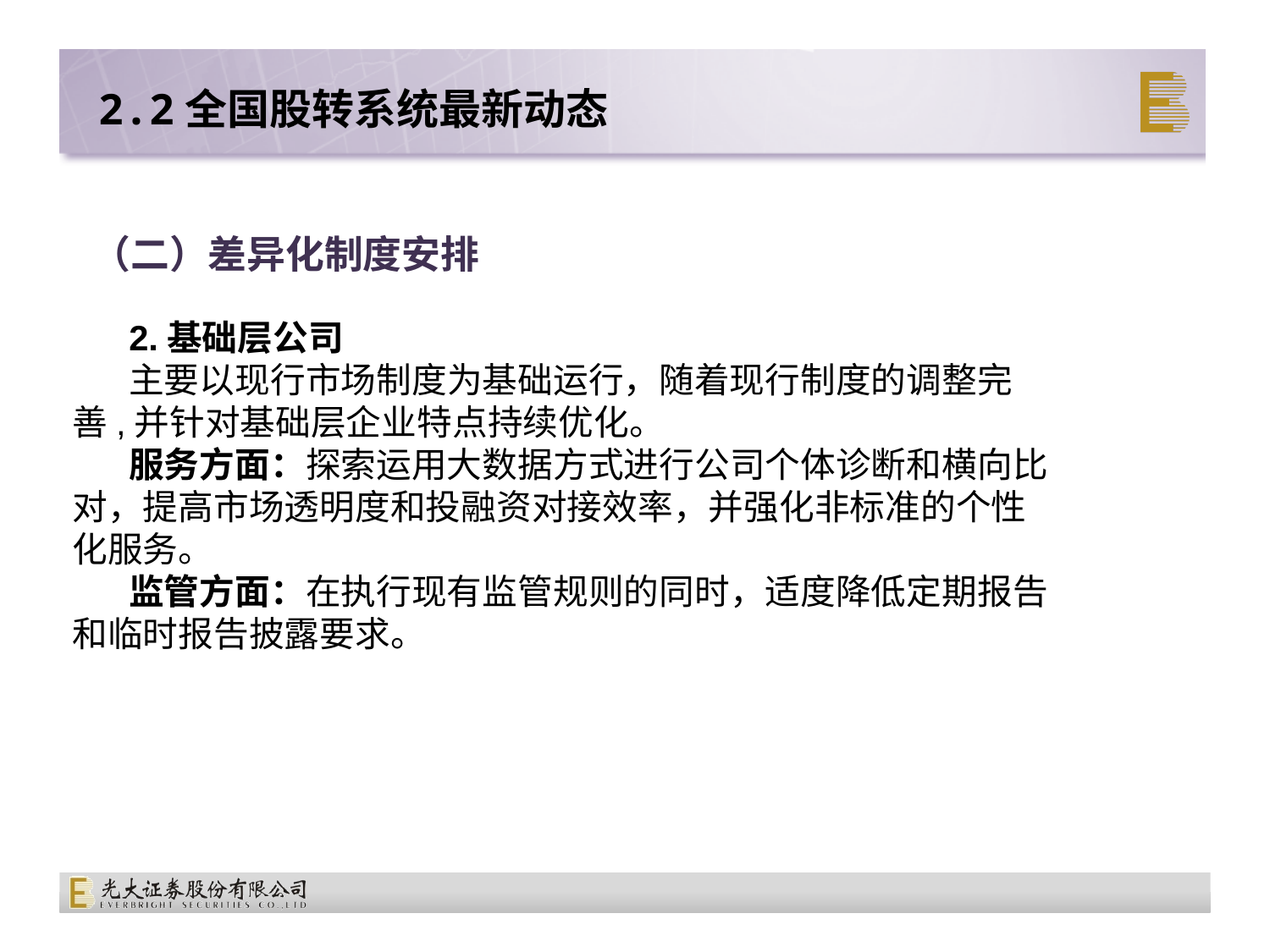

2.2全国股转系统最新动态
# （二）差异化制度安排
2.基础层公司
主要以现行市场制度为基础运行，随着现行制度的调整完善,并针对基础层企业特点持续优化。
服务方面：探索运用大数据方式进行公司个体诊断和横向比对，提高市场透明度和投融资对接效率，并强化非标准的个性化服务。
监管方面：在执行现有监管规则的同时，适度降低定期报告和临时报告披露要求。